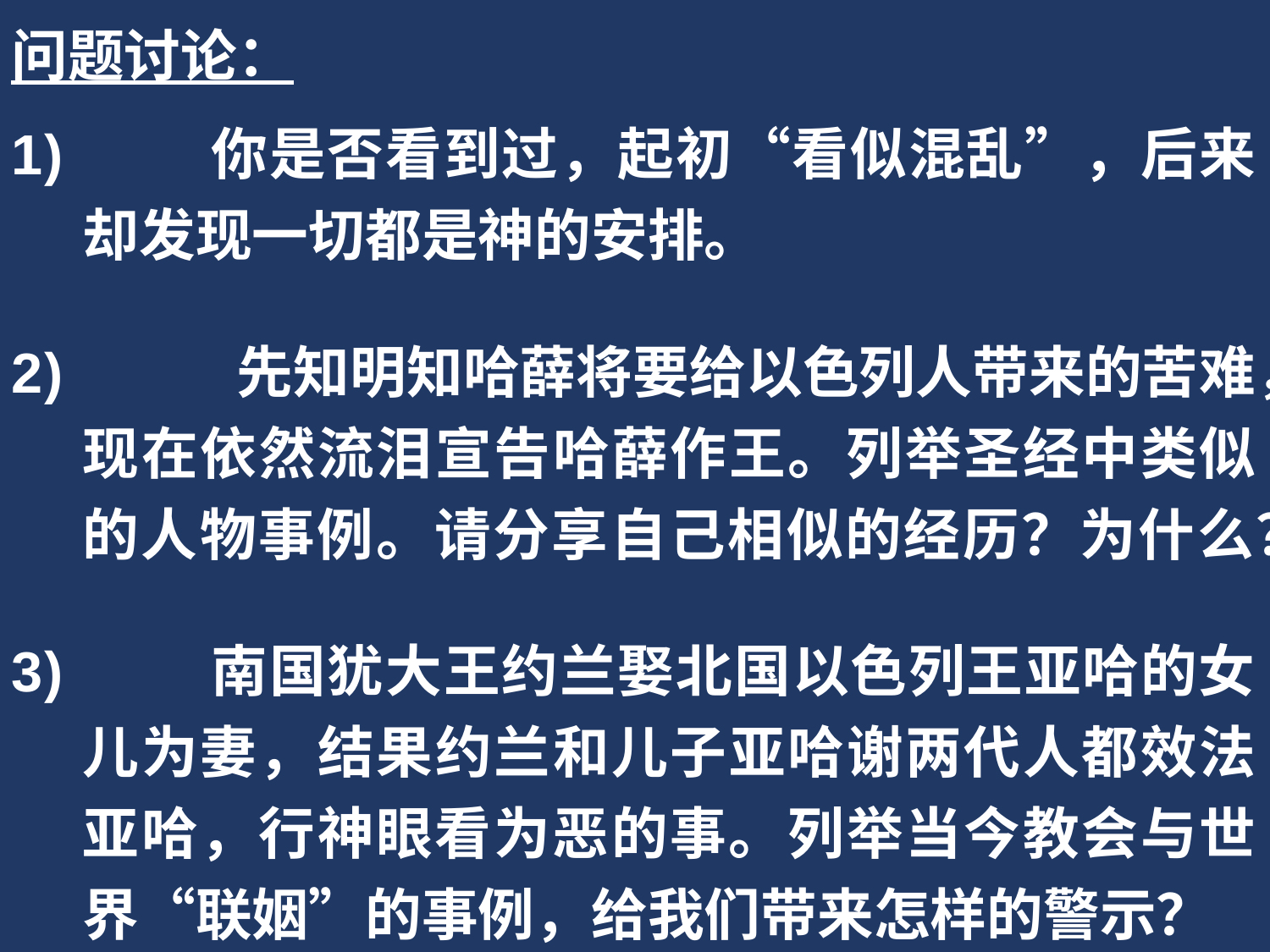

问题讨论：
	你是否看到过，起初“看似混乱”，后来却发现一切都是神的安排。

	 先知明知哈薛将要给以色列人带来的苦难，现在依然流泪宣告哈薛作王。列举圣经中类似的人物事例。请分享自己相似的经历？为什么？

	南国犹大王约兰娶北国以色列王亚哈的女儿为妻，结果约兰和儿子亚哈谢两代人都效法亚哈，行神眼看为恶的事。列举当今教会与世界“联姻”的事例，给我们带来怎样的警示？